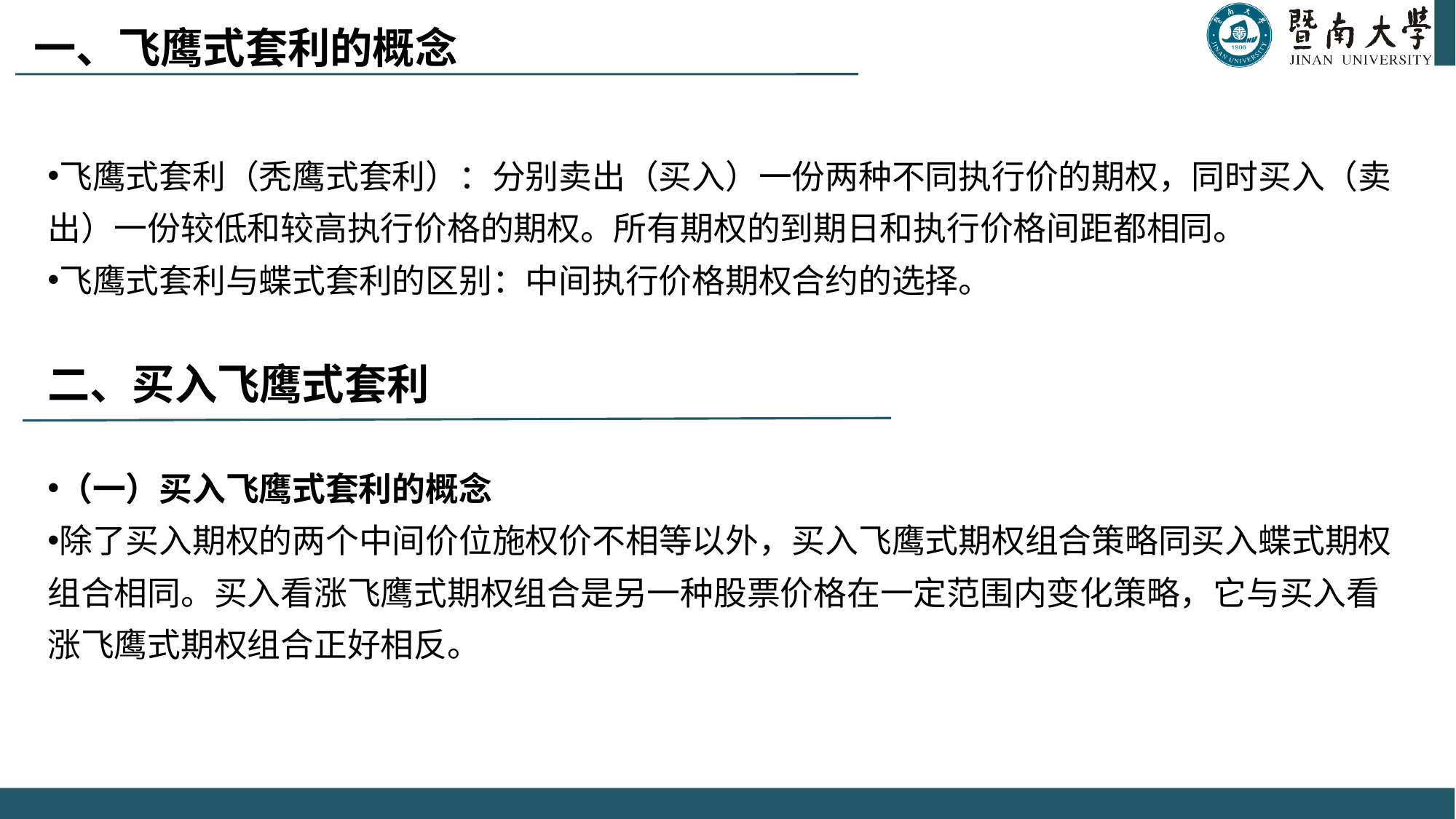

一、飞鹰式套利的概念
二、买入飞鹰式套利
飞鹰式套利（秃鹰式套利）：分别卖出（买入）一份两种不同执行价的期权，同时买入（卖出）一份较低和较高执行价格的期权。所有期权的到期日和执行价格间距都相同。
飞鹰式套利与蝶式套利的区别：中间执行价格期权合约的选择。

（一）买入飞鹰式套利的概念
除了买入期权的两个中间价位施权价不相等以外，买入飞鹰式期权组合策略同买入蝶式期权组合相同。买入看涨飞鹰式期权组合是另一种股票价格在一定范围内变化策略，它与买入看涨飞鹰式期权组合正好相反。